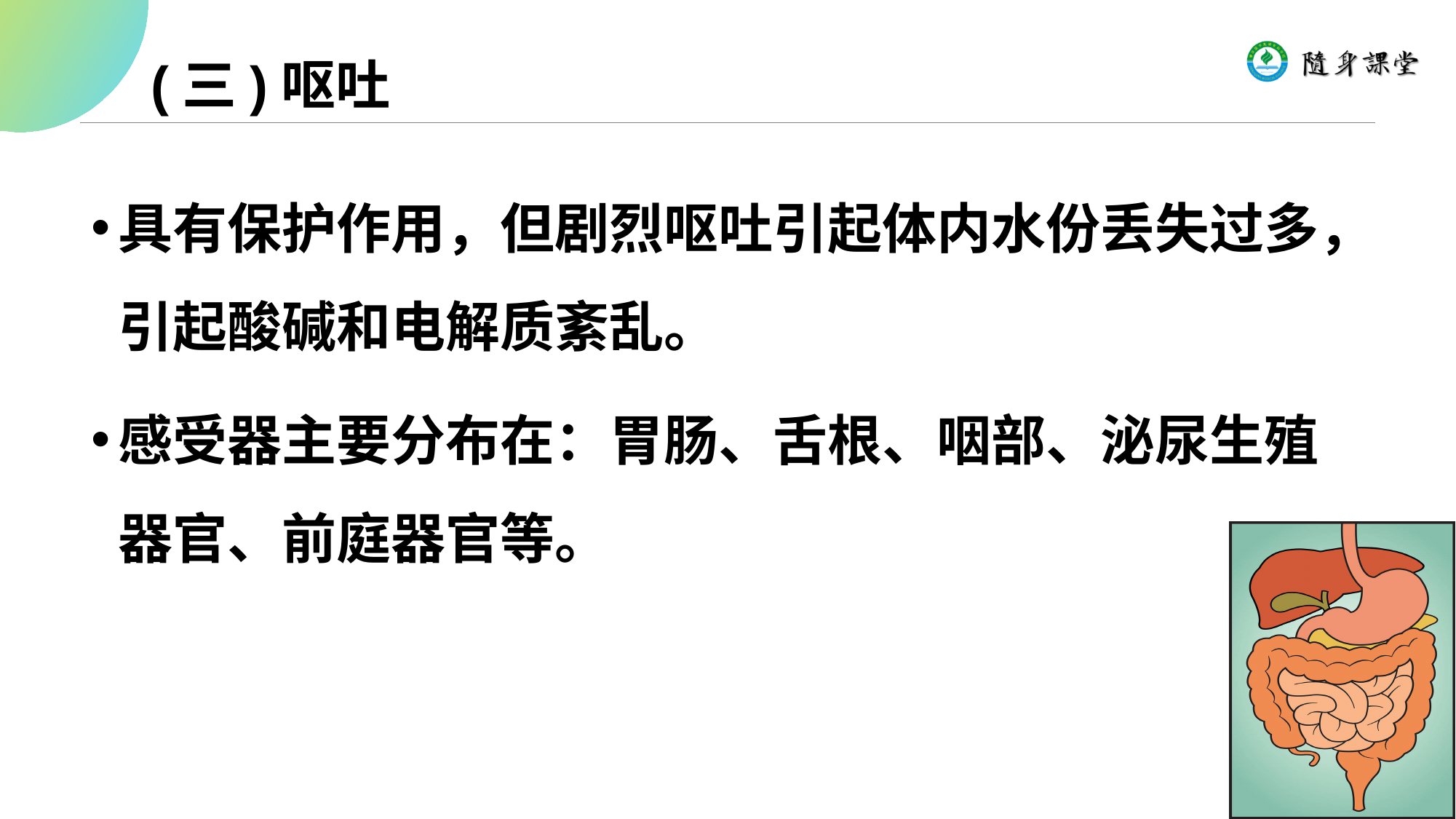

# (三)呕吐
具有保护作用，但剧烈呕吐引起体内水份丢失过多，引起酸碱和电解质紊乱。
感受器主要分布在：胃肠、舌根、咽部、泌尿生殖器官、前庭器官等。